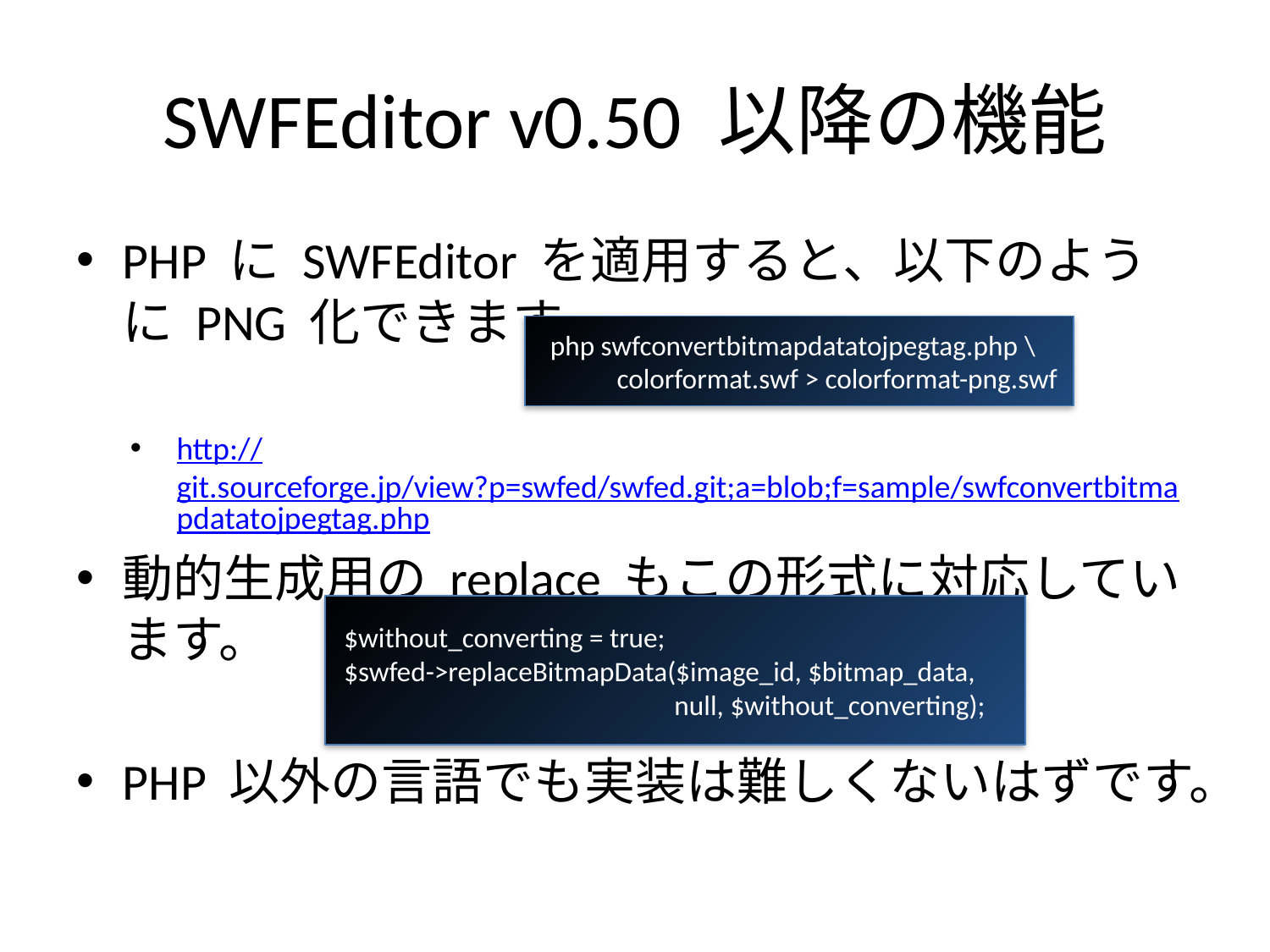

# SWFEditor v0.50 以降の機能
PHP に SWFEditor を適用すると、以下のように PNG 化できます。

http://git.sourceforge.jp/view?p=swfed/swfed.git;a=blob;f=sample/swfconvertbitmapdatatojpegtag.php
動的生成用の replace もこの形式に対応しています。

PHP 以外の言語でも実装は難しくないはずです。

  php swfconvertbitmapdatatojpegtag.php \
　       colorformat.swf > colorformat-png.swf
 $without_converting = true;
 $swfed->replaceBitmapData($image_id, $bitmap_data,
                                                     null, $without_converting);